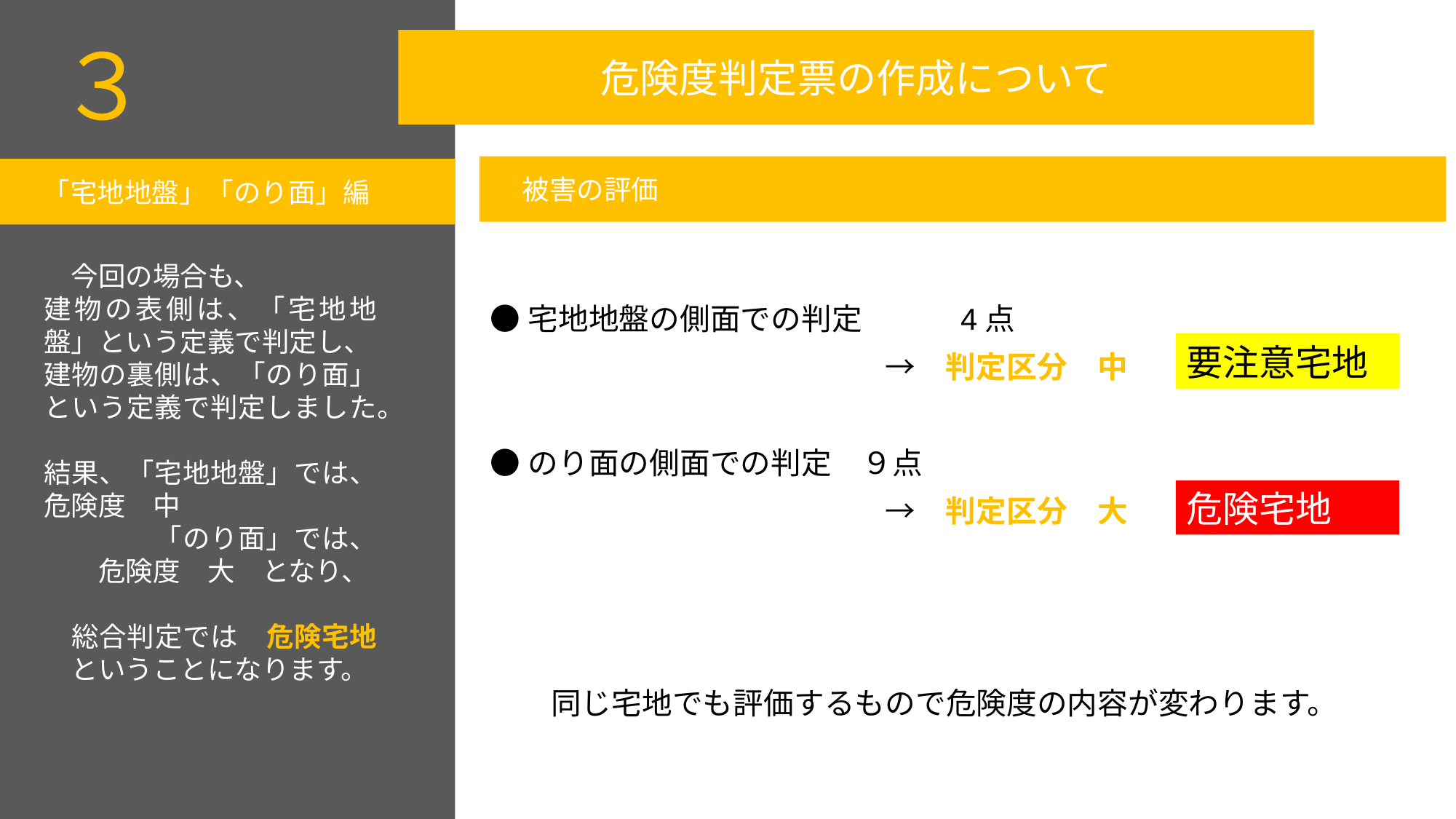

３
危険度判定票の作成について
被害の評価
「宅地地盤」「のり面」編
　今回の場合も、
建物の表側は、「宅地地盤」という定義で判定し、
建物の裏側は、「のり面」という定義で判定しました。

結果、「宅地地盤」では、危険度　中
　　　　「のり面」では、　　危険度　大　となり、

　総合判定では　危険宅地　ということになります。

●宅地地盤の側面での判定　　　4点
　　　　　　　　　　　　　→　判定区分　中

●のり面の側面での判定　９点
　　　　　　　　　　　　　→　判定区分　大

　　同じ宅地でも評価するもので危険度の内容が変わります。

要注意宅地
１．
危険宅地
９．８